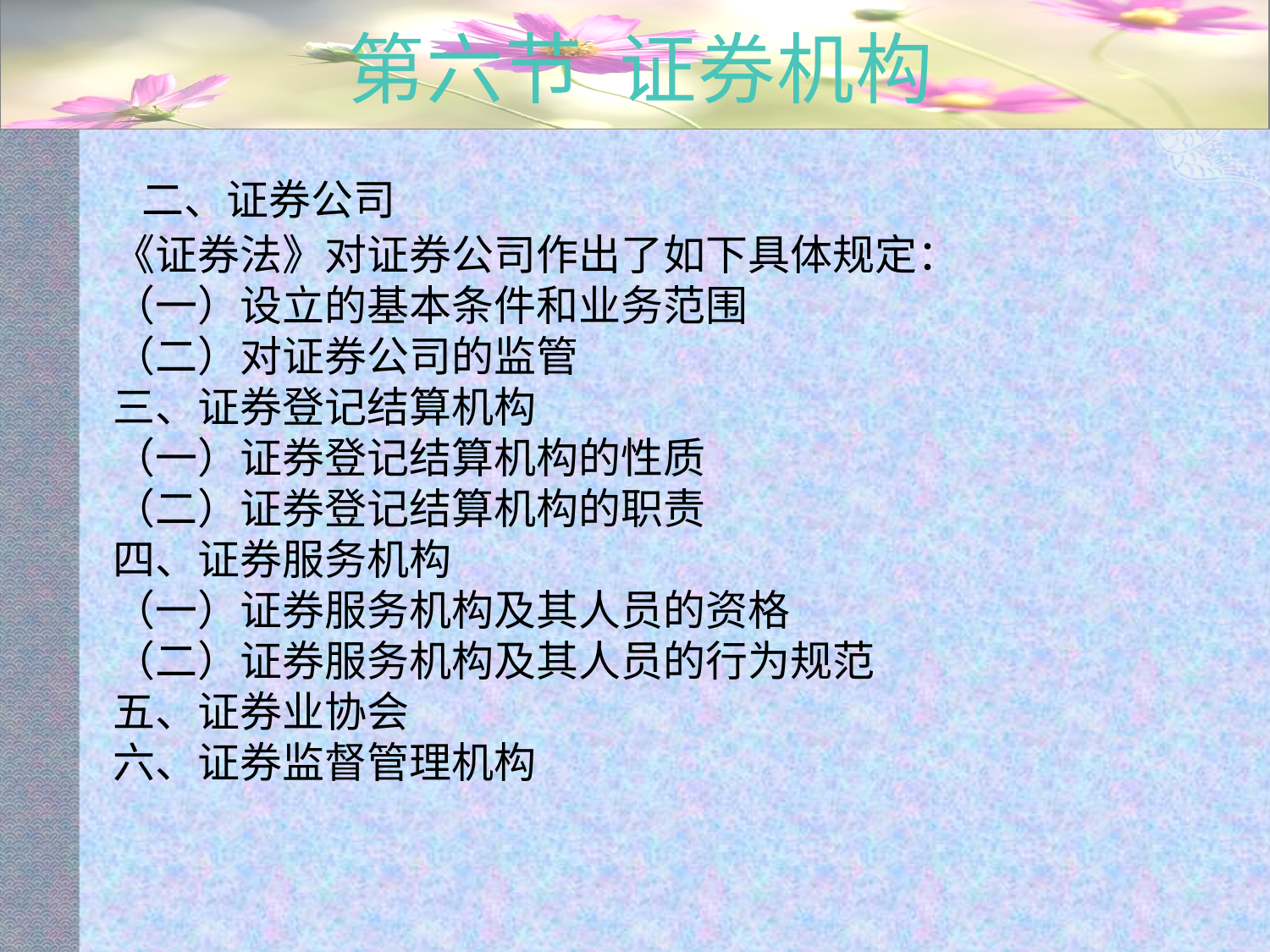

# 第六节  证券机构
 二、证券公司
《证券法》对证券公司作出了如下具体规定：
（一）设立的基本条件和业务范围
（二）对证券公司的监管
三、证券登记结算机构
（一）证券登记结算机构的性质
（二）证券登记结算机构的职责
四、证券服务机构
（一）证券服务机构及其人员的资格
（二）证券服务机构及其人员的行为规范
五、证券业协会
六、证券监督管理机构